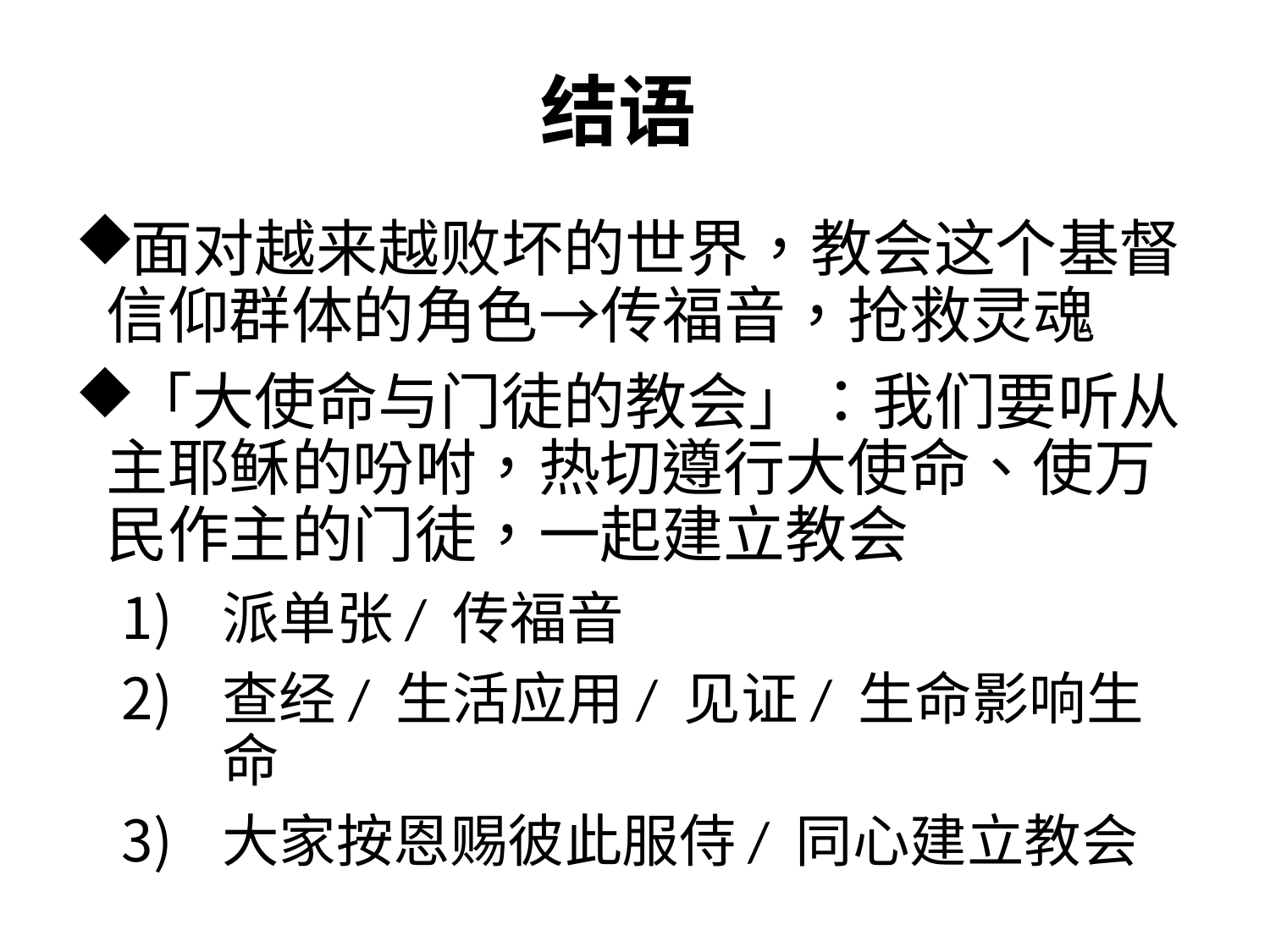

结语
面对越来越败坏的世界，教会这个基督信仰群体的角色→传福音，抢救灵魂
「大使命与门徒的教会」：我们要听从主耶稣的吩咐，热切遵行大使命、使万民作主的门徒，一起建立教会
派单张/ 传福音
查经/ 生活应用/ 见证/ 生命影响生命
大家按恩赐彼此服侍/ 同心建立教会